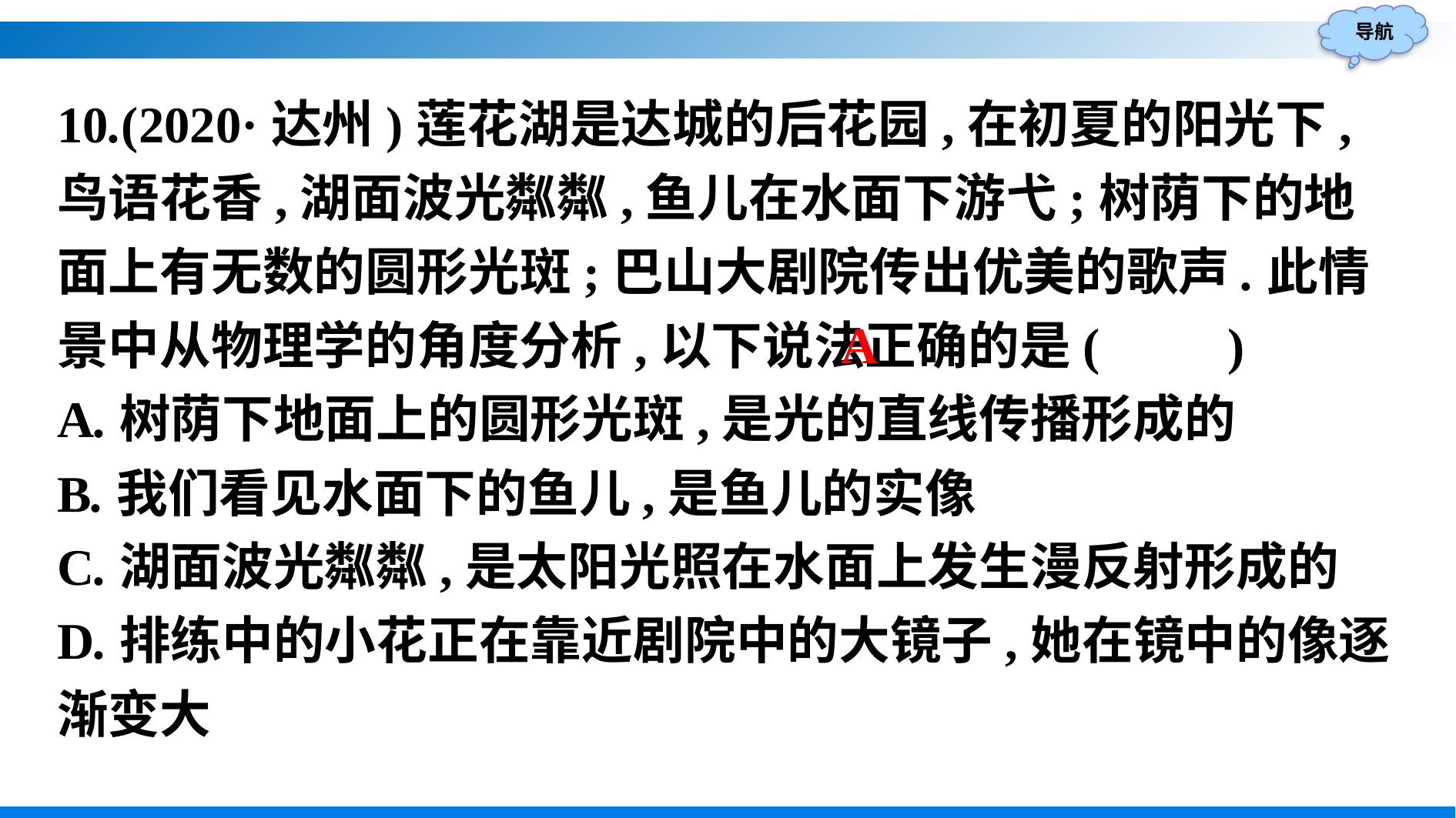

10.(2020·达州)莲花湖是达城的后花园,在初夏的阳光下,鸟语花香,湖面波光粼粼,鱼儿在水面下游弋;树荫下的地面上有无数的圆形光斑;巴山大剧院传出优美的歌声.此情景中从物理学的角度分析,以下说法正确的是(　　)
A.树荫下地面上的圆形光斑,是光的直线传播形成的
B.我们看见水面下的鱼儿,是鱼儿的实像
C.湖面波光粼粼,是太阳光照在水面上发生漫反射形成的
D.排练中的小花正在靠近剧院中的大镜子,她在镜中的像逐渐变大
A